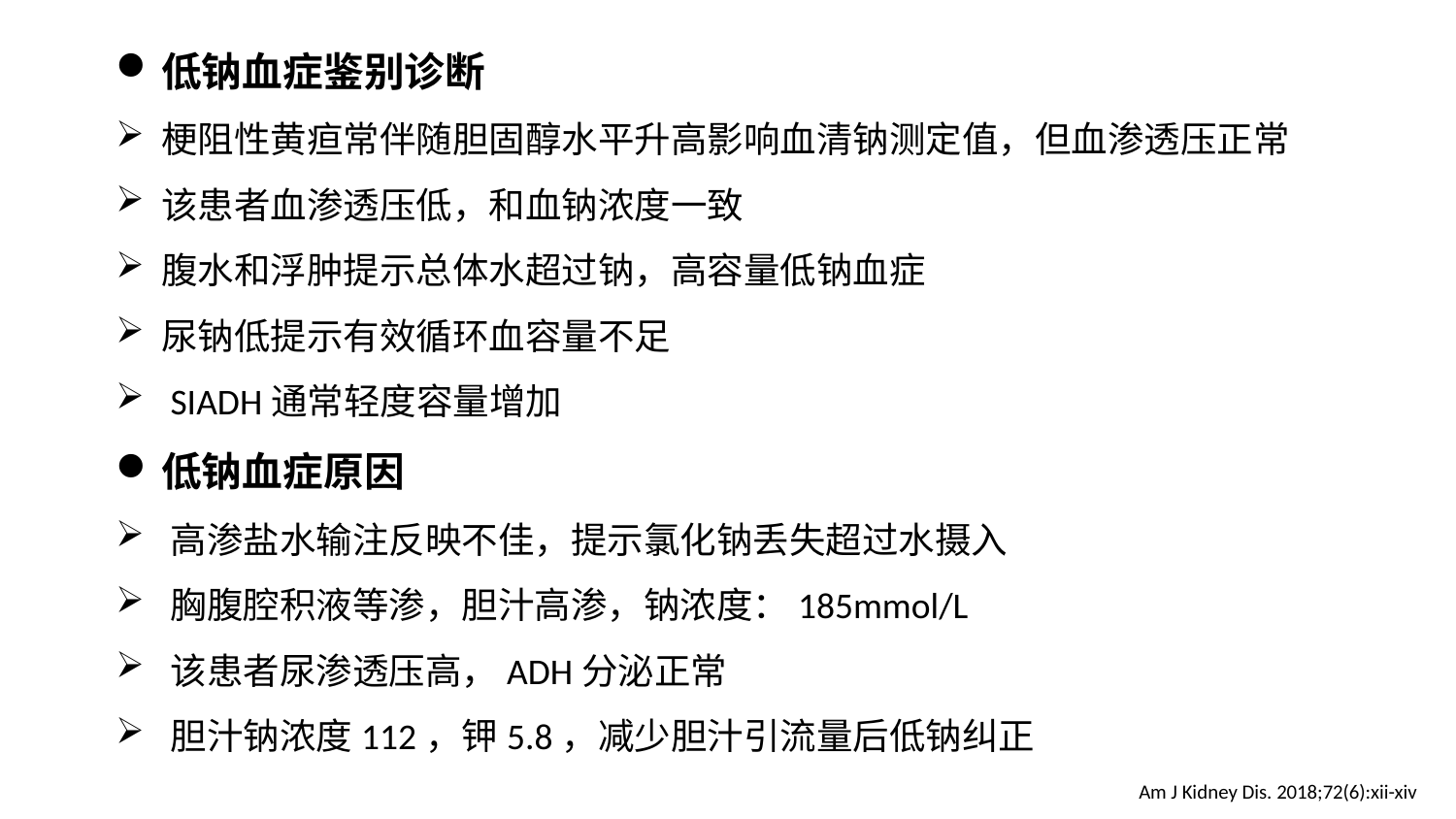

低钠血症鉴别诊断
梗阻性黄疸常伴随胆固醇水平升高影响血清钠测定值，但血渗透压正常
该患者血渗透压低，和血钠浓度一致
腹水和浮肿提示总体水超过钠，高容量低钠血症
尿钠低提示有效循环血容量不足
SIADH通常轻度容量增加
低钠血症原因
高渗盐水输注反映不佳，提示氯化钠丢失超过水摄入
胸腹腔积液等渗，胆汁高渗，钠浓度：185mmol/L
该患者尿渗透压高，ADH分泌正常
胆汁钠浓度112，钾5.8，减少胆汁引流量后低钠纠正
Am J Kidney Dis. 2018;72(6):xii-xiv